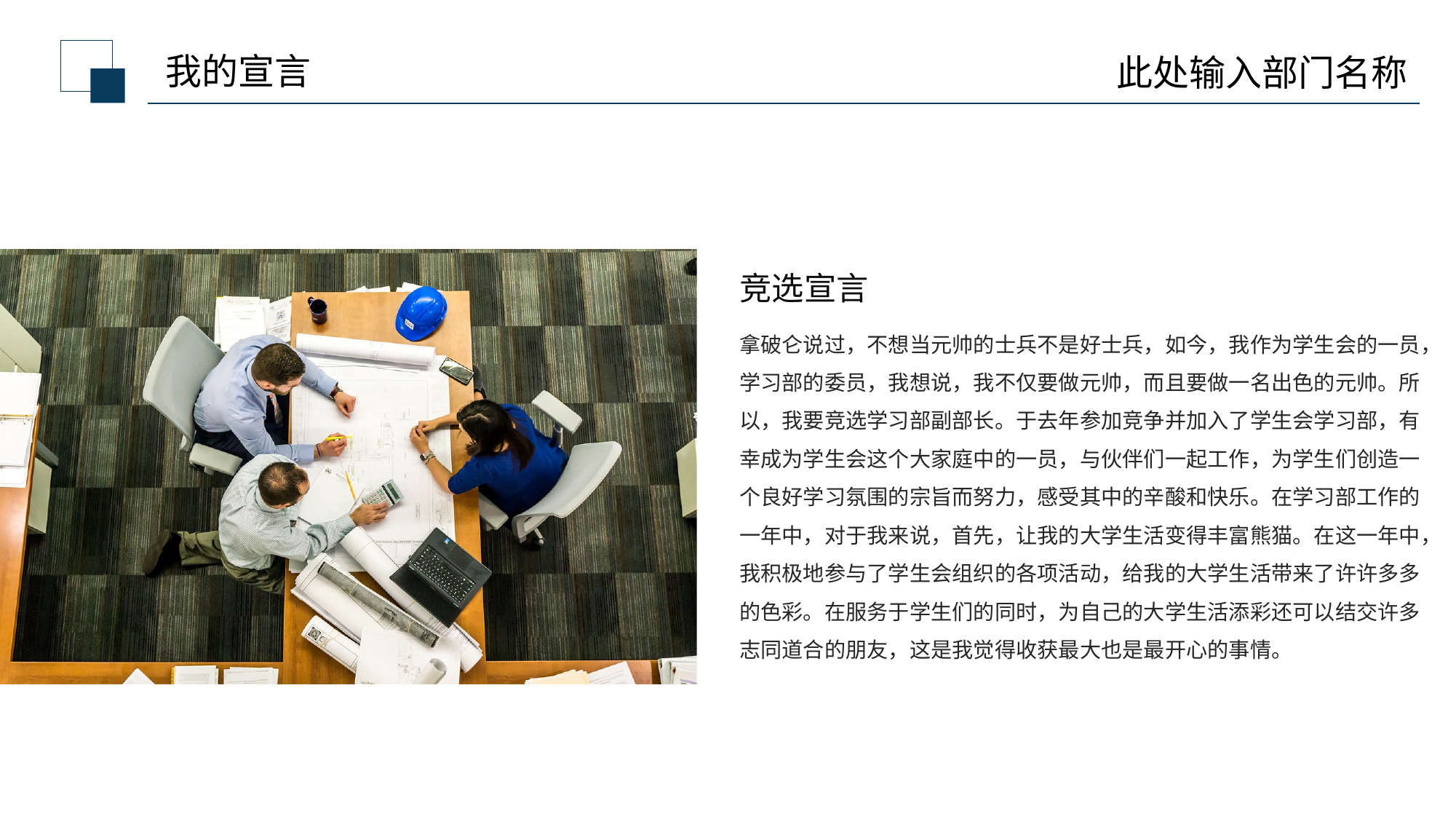

我的宣言
此处输入部门名称

竞选宣言
拿破仑说过，不想当元帅的士兵不是好士兵，如今，我作为学生会的一员，学习部的委员，我想说，我不仅要做元帅，而且要做一名出色的元帅。所以，我要竞选学习部副部长。于去年参加竞争并加入了学生会学习部，有幸成为学生会这个大家庭中的一员，与伙伴们一起工作，为学生们创造一个良好学习氛围的宗旨而努力，感受其中的辛酸和快乐。在学习部工作的一年中，对于我来说，首先，让我的大学生活变得丰富熊猫。在这一年中，我积极地参与了学生会组织的各项活动，给我的大学生活带来了许许多多的色彩。在服务于学生们的同时，为自己的大学生活添彩还可以结交许多志同道合的朋友，这是我觉得收获最大也是最开心的事情。